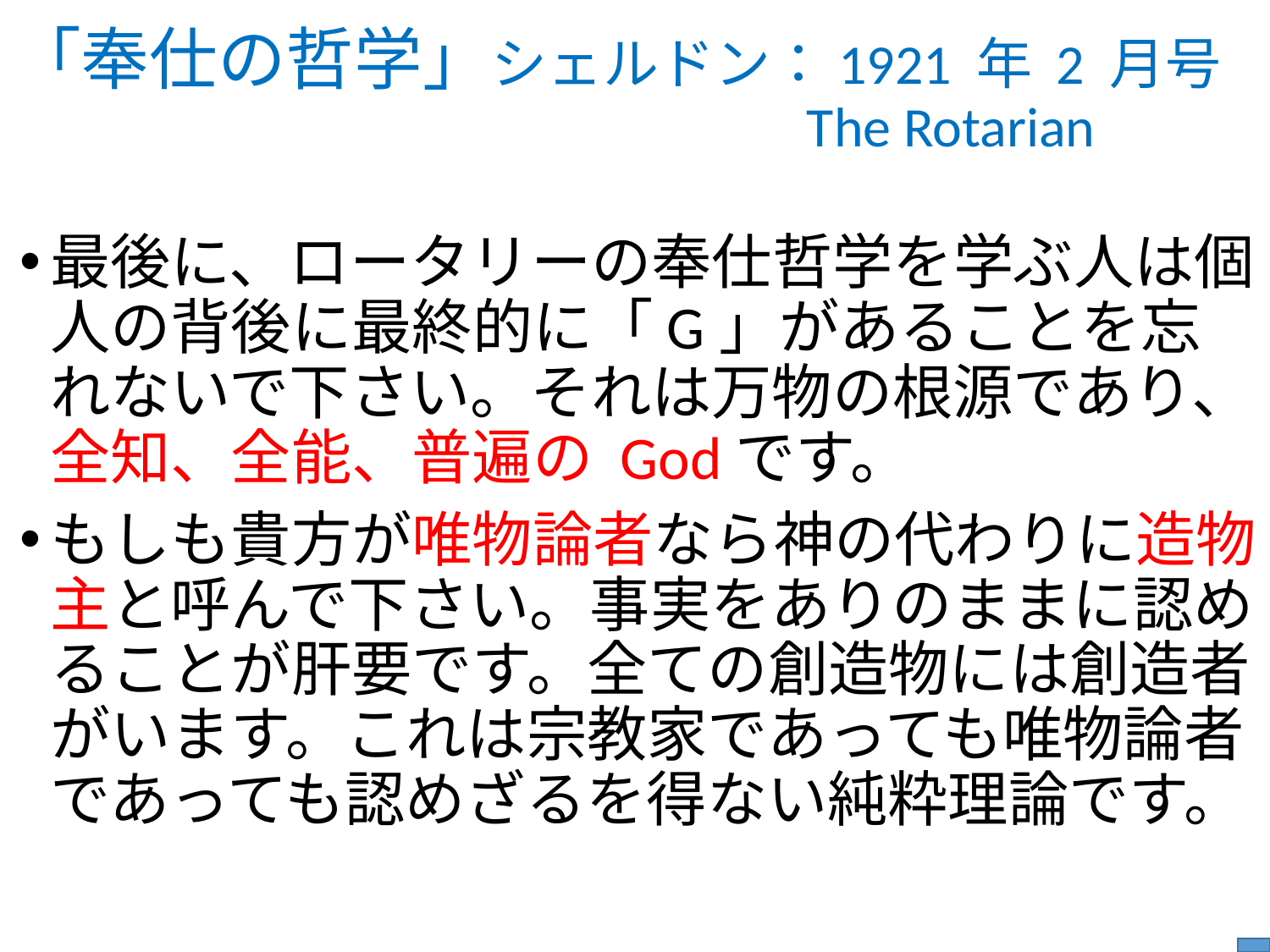

# 「奉仕の哲学」シェルドン：1921 年 2 月号 　　　　　　　　　　　　　　The Rotarian
最後に、ロータリーの奉仕哲学を学ぶ人は個人の背後に最終的に「G」があることを忘れないで下さい。それは万物の根源であり、全知、全能、普遍の Godです。
もしも貴方が唯物論者なら神の代わりに造物主と呼んで下さい。事実をありのままに認めることが肝要です。全ての創造物には創造者がいます。これは宗教家であっても唯物論者であっても認めざるを得ない純粋理論です。